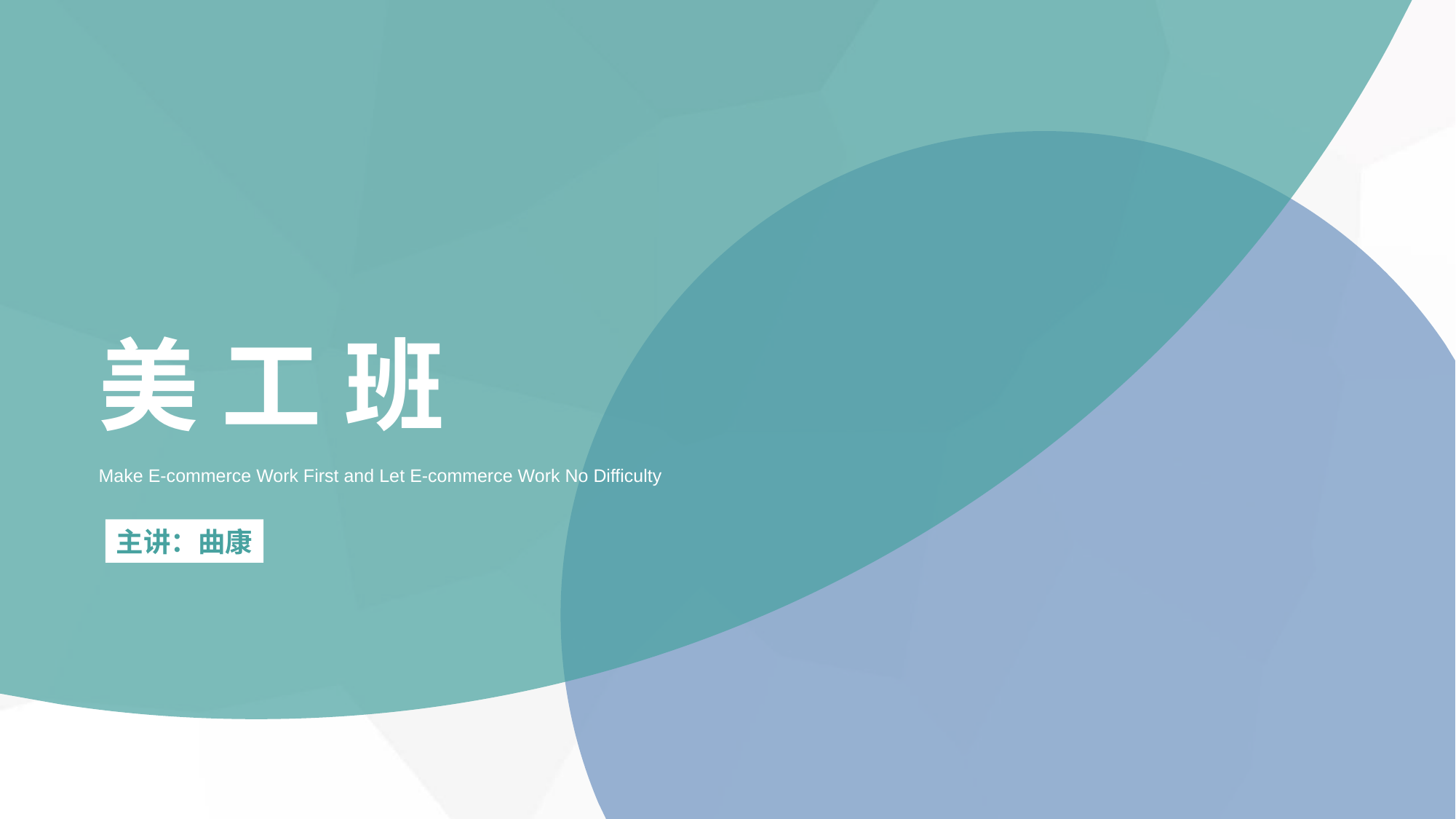

美 工 班
Make E-commerce Work First and Let E-commerce Work No Difficulty

主讲：曲康